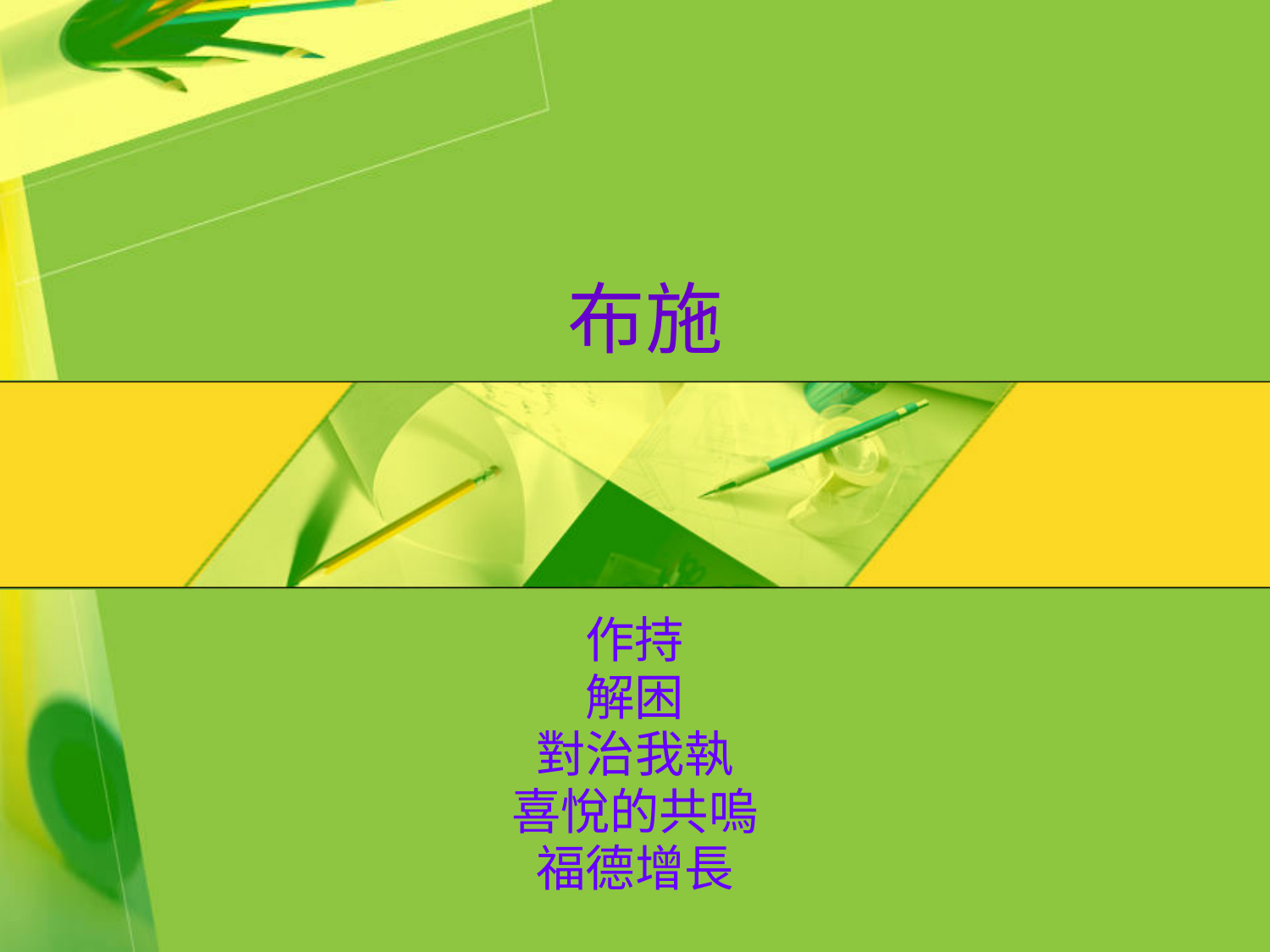

# 布施
作持
解困
對治我執
喜悅的共嗚
福德增長